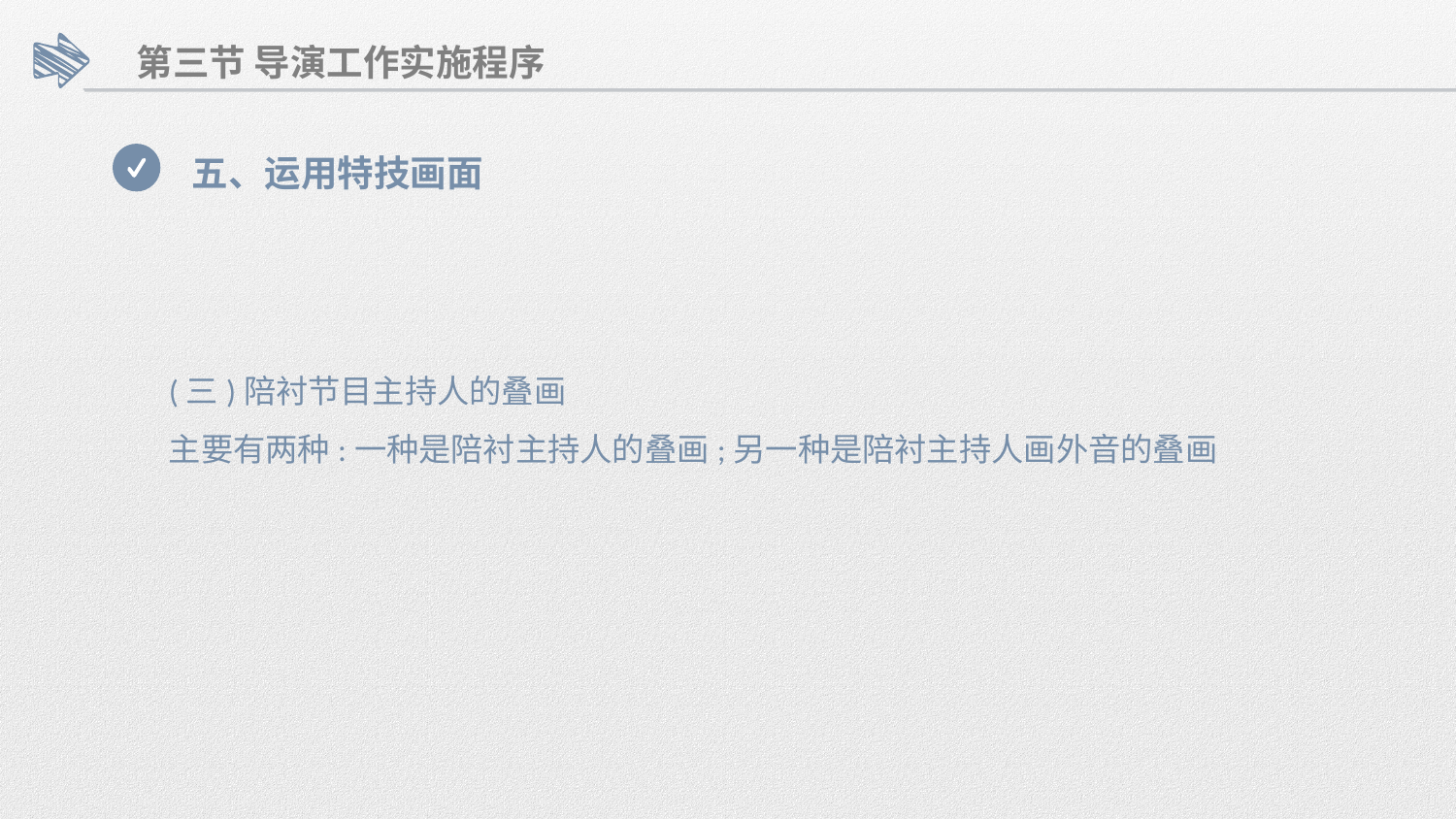

第三节 导演工作实施程序
五、运用特技画面

(三)陪衬节目主持人的叠画
主要有两种:一种是陪衬主持人的叠画;另一种是陪衬主持人画外音的叠画